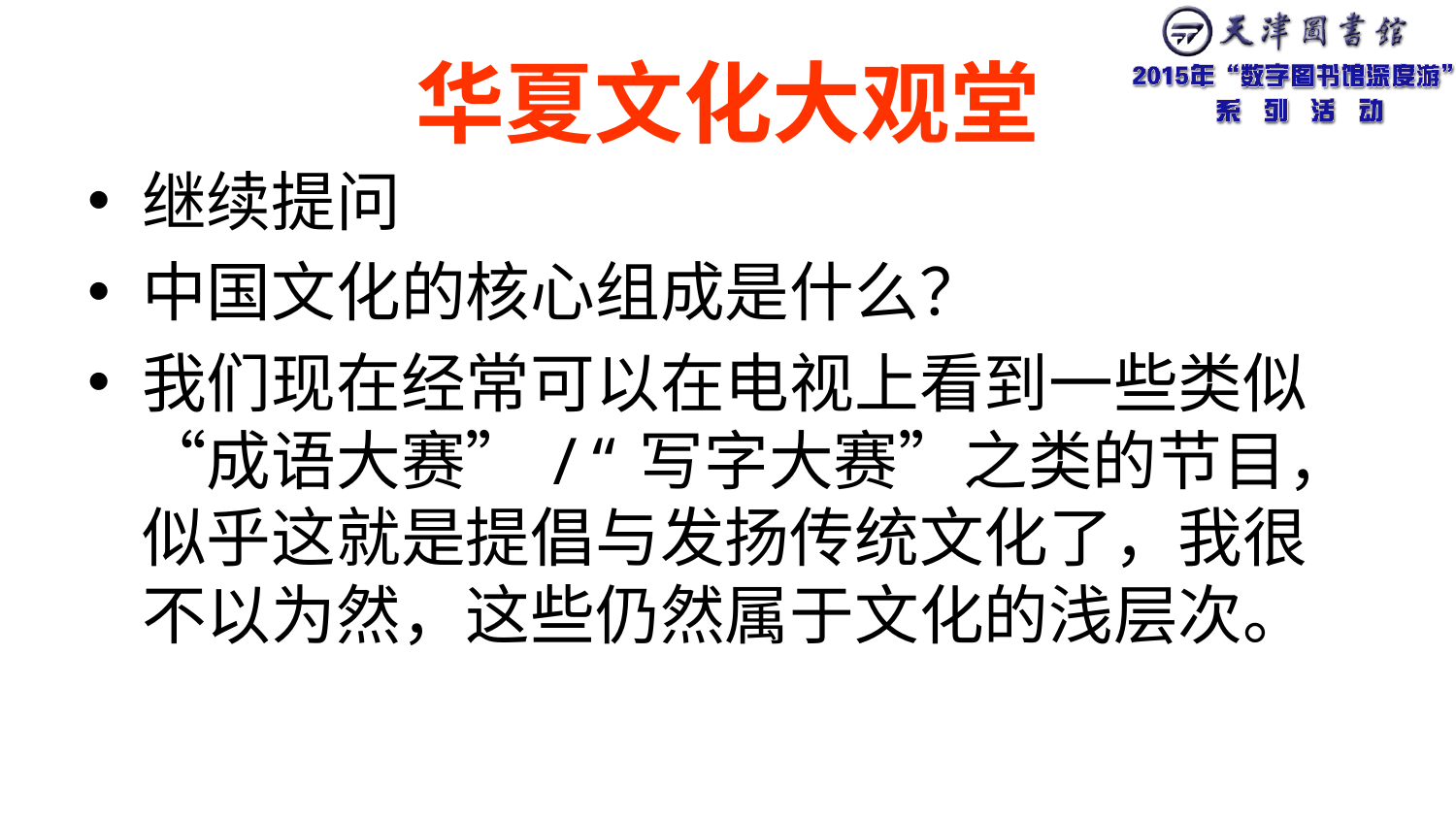

# 华夏文化大观堂
继续提问
中国文化的核心组成是什么？
我们现在经常可以在电视上看到一些类似“成语大赛”/“写字大赛”之类的节目，似乎这就是提倡与发扬传统文化了，我很不以为然，这些仍然属于文化的浅层次。